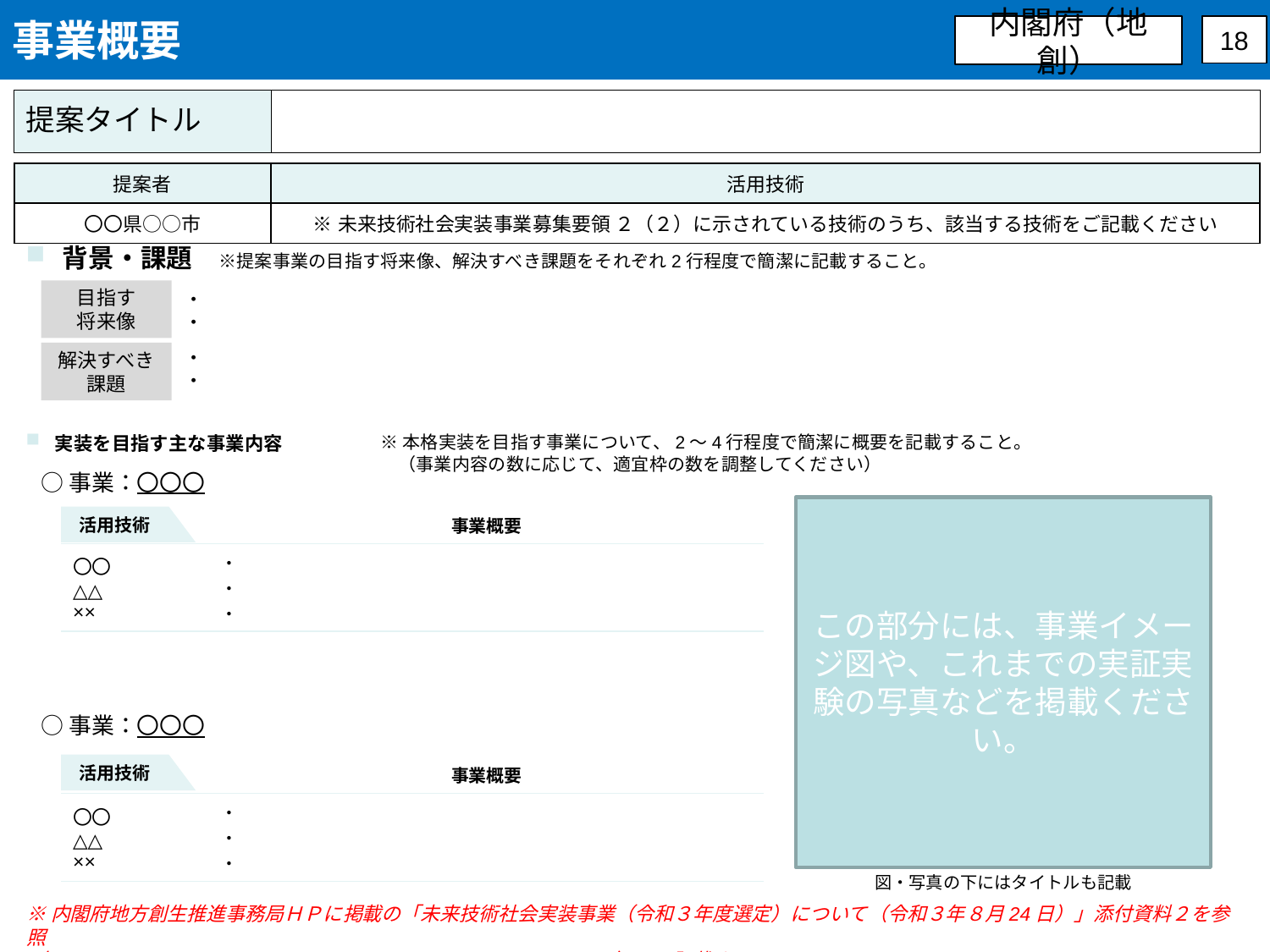

事業概要
内閣府（地創）
18
提案タイトル

| 提案者 | 活用技術 |
| --- | --- |
| 〇〇県○○市 | ※未来技術社会実装事業募集要領 ２（２）に示されている技術のうち、該当する技術をご記載ください |
背景・課題　※提案事業の目指す将来像、解決すべき課題をそれぞれ2行程度で簡潔に記載すること。

目指す
将来像
・
・
解決すべき課題
・
・
実装を目指す主な事業内容
※本格実装を目指す事業について、2～4行程度で簡潔に概要を記載すること。
　（事業内容の数に応じて、適宜枠の数を調整してください）
活用技術
○事業：〇〇〇

この部分には、事業イメージ図や、これまでの実証実験の写真などを掲載ください。
|  | 事業概要 |
| --- | --- |
| 〇〇 △△ ×× | ・ ・ ・ |
活用技術
○事業：〇〇〇
|  | 事業概要 |
| --- | --- |
| 〇〇 △△ ×× | ・ ・ ・ |
図・写真の下にはタイトルも記載
※内閣府地方創生推進事務局ＨＰに掲載の「未来技術社会実装事業（令和３年度選定）について（令和３年８月24日）」添付資料２を参照
（https://www.chisou.go.jp/tiiki/kinmirai/pdf/02_mirai_senteiR03.pdf）し、記載すること。